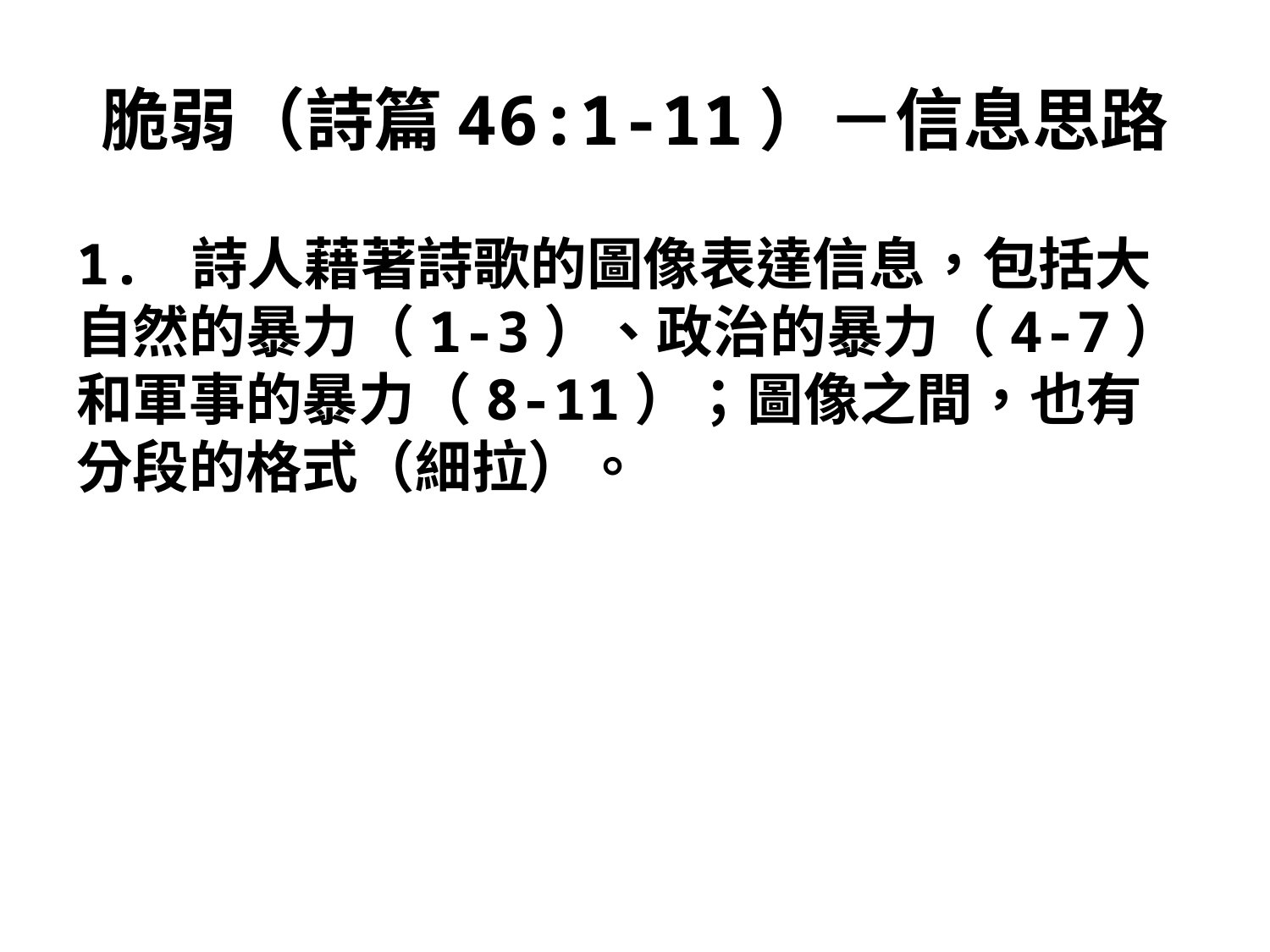

# 脆弱（詩篇46:1-11）－信息思路
1. 詩人藉著詩歌的圖像表達信息，包括大自然的暴力（1-3）、政治的暴力（4-7）和軍事的暴力（8-11）；圖像之間，也有分段的格式（細拉）。